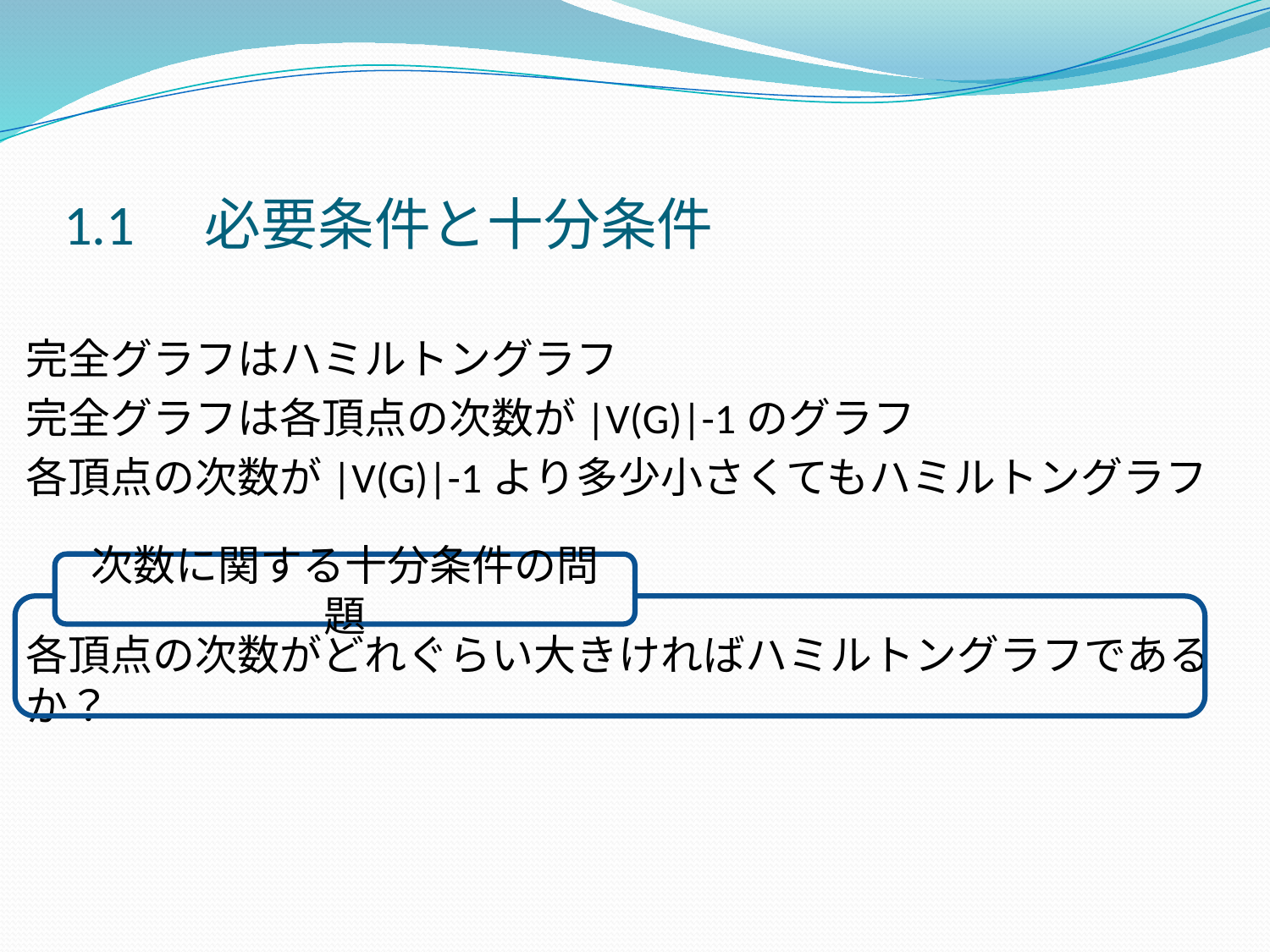

1.1　必要条件と十分条件

完全グラフはハミルトングラフ
完全グラフは各頂点の次数が|V(G)|-1のグラフ
各頂点の次数が|V(G)|-1より多少小さくてもハミルトングラフ

各頂点の次数がどれぐらい大きければハミルトングラフであるか？

次数に関する十分条件の問題